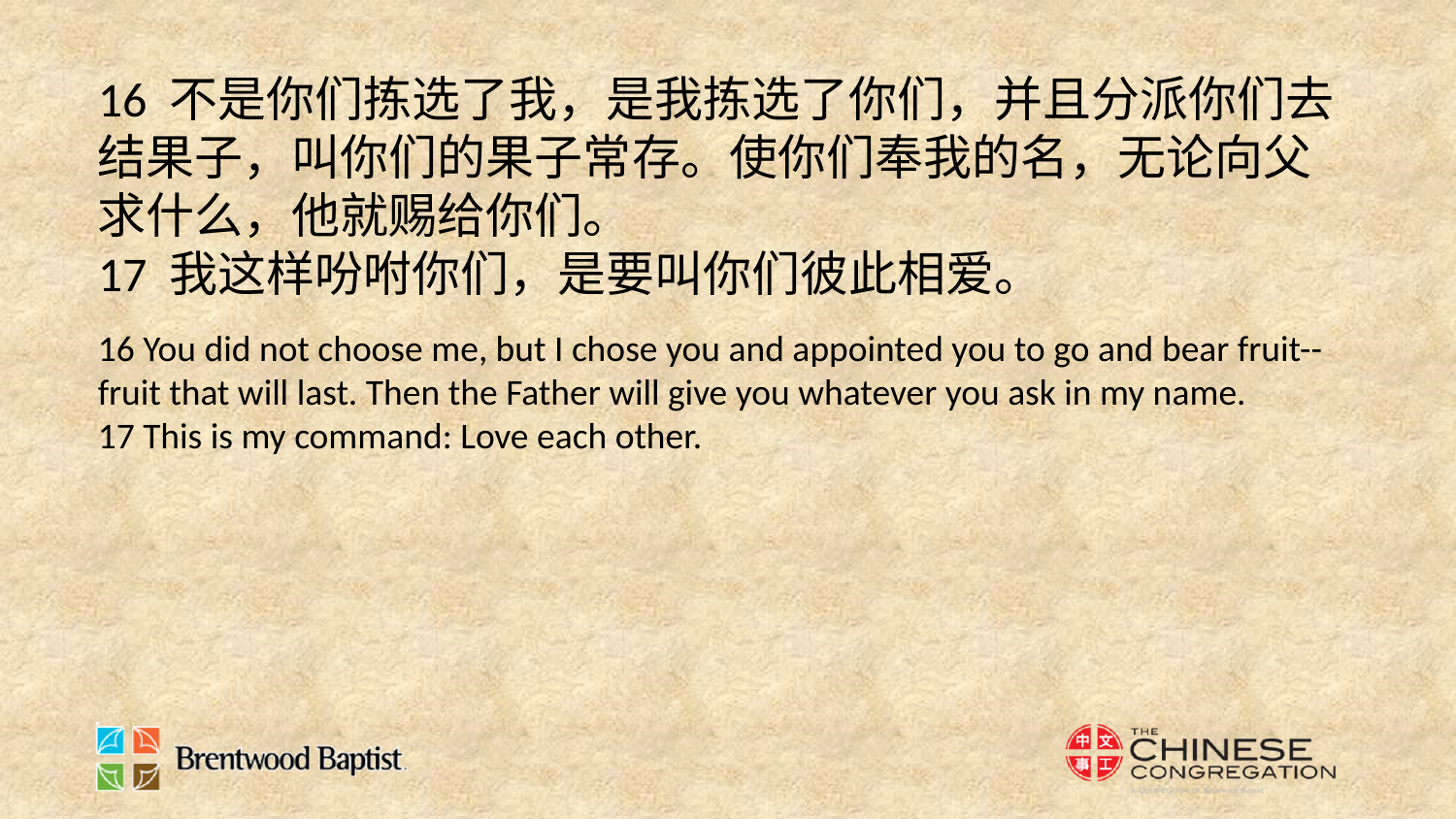

16 不是你们拣选了我，是我拣选了你们，并且分派你们去结果子，叫你们的果子常存。使你们奉我的名，无论向父求什么，他就赐给你们。
17 我这样吩咐你们，是要叫你们彼此相爱。

16 You did not choose me, but I chose you and appointed you to go and bear fruit--fruit that will last. Then the Father will give you whatever you ask in my name.
17 This is my command: Love each other.